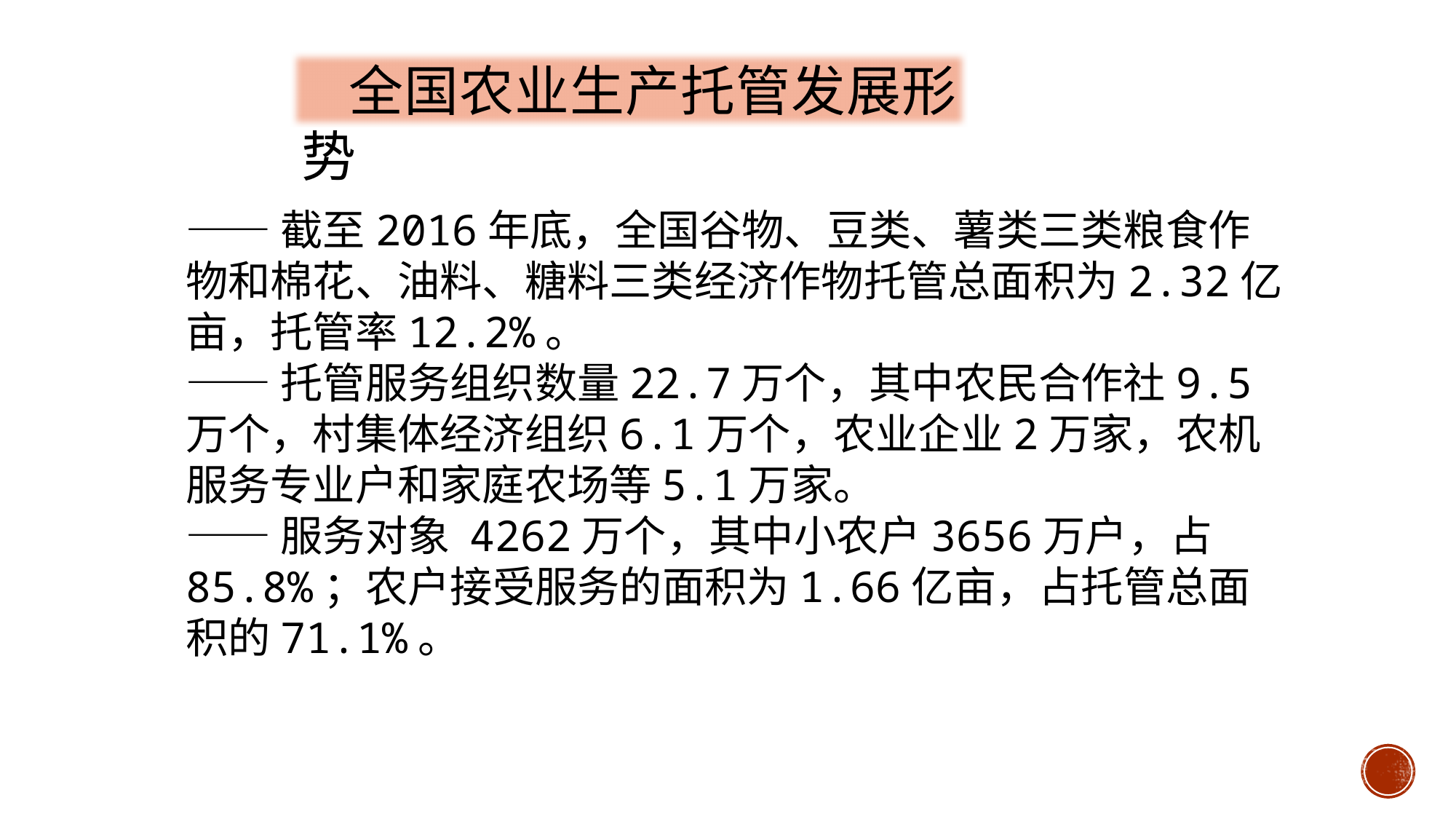

全国农业生产托管发展形势
——截至2016年底，全国谷物、豆类、薯类三类粮食作物和棉花、油料、糖料三类经济作物托管总面积为2.32亿亩，托管率12.2%。
——托管服务组织数量22.7万个，其中农民合作社9.5万个，村集体经济组织6.1万个，农业企业2万家，农机服务专业户和家庭农场等5.1万家。
——服务对象 4262万个，其中小农户3656万户，占85.8%；农户接受服务的面积为1.66亿亩，占托管总面积的71.1%。